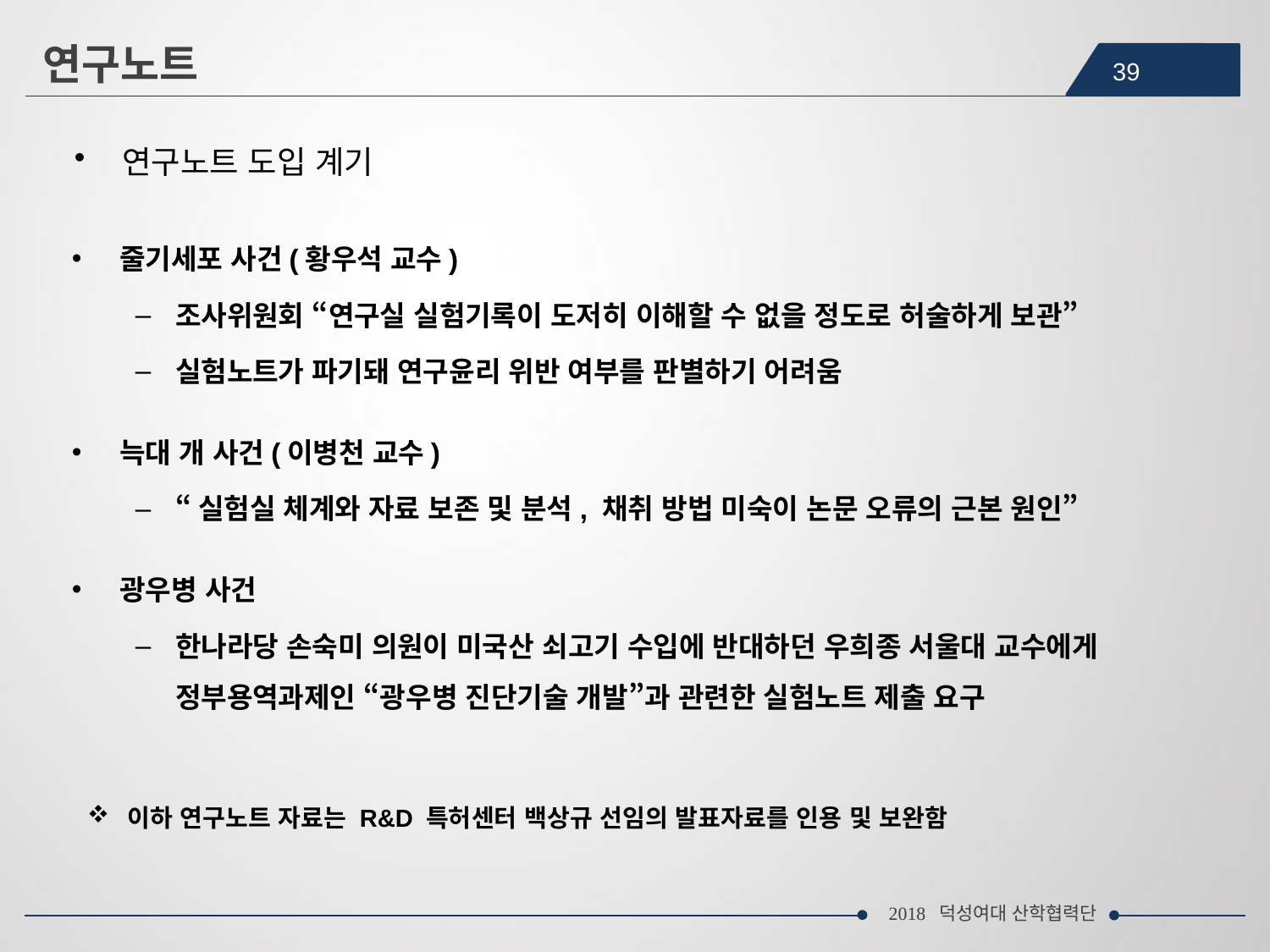

연구노트

39
연구노트 도입 계기
줄기세포 사건(황우석 교수)
조사위원회 “연구실 실험기록이 도저히 이해할 수 없을 정도로 허술하게 보관”
실험노트가 파기돼 연구윤리 위반 여부를 판별하기 어려움

늑대 개 사건(이병천 교수)
“실험실 체계와 자료 보존 및 분석, 채취 방법 미숙이 논문 오류의 근본 원인”

광우병 사건
한나라당 손숙미 의원이 미국산 쇠고기 수입에 반대하던 우희종 서울대 교수에게 정부용역과제인 “광우병 진단기술 개발”과 관련한 실험노트 제출 요구
이하 연구노트 자료는 R&D 특허센터 백상규 선임의 발표자료를 인용 및 보완함